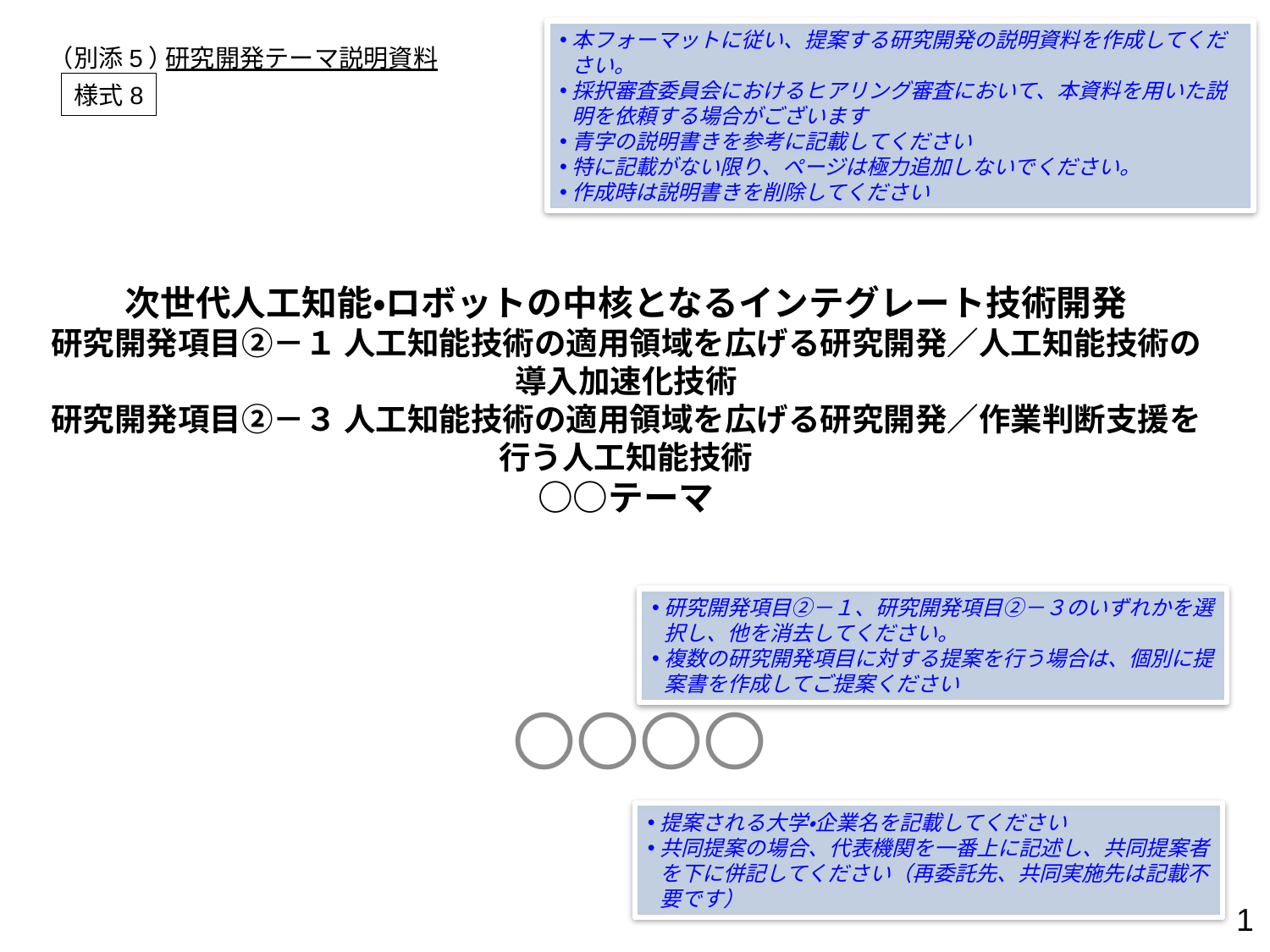

本フォーマットに従い、提案する研究開発の説明資料を作成してください。
採択審査委員会におけるヒアリング審査において、本資料を用いた説明を依頼する場合がございます
青字の説明書きを参考に記載してください
特に記載がない限り、ページは極力追加しないでください。
作成時は説明書きを削除してください
（別添5）
研究開発テーマ説明資料
様式8
# 次世代人工知能・ロボットの中核となるインテグレート技術開発 研究開発項目②－１ 人工知能技術の適用領域を広げる研究開発／人工知能技術の導入加速化技術 研究開発項目②－３ 人工知能技術の適用領域を広げる研究開発／作業判断支援を行う人工知能技術 ○○テーマ
研究開発項目②－１、研究開発項目②－３のいずれかを選択し、他を消去してください。
複数の研究開発項目に対する提案を行う場合は、個別に提案書を作成してご提案ください
〇〇〇〇
提案される大学・企業名を記載してください
共同提案の場合、代表機関を一番上に記述し、共同提案者を下に併記してください（再委託先、共同実施先は記載不要です）
1